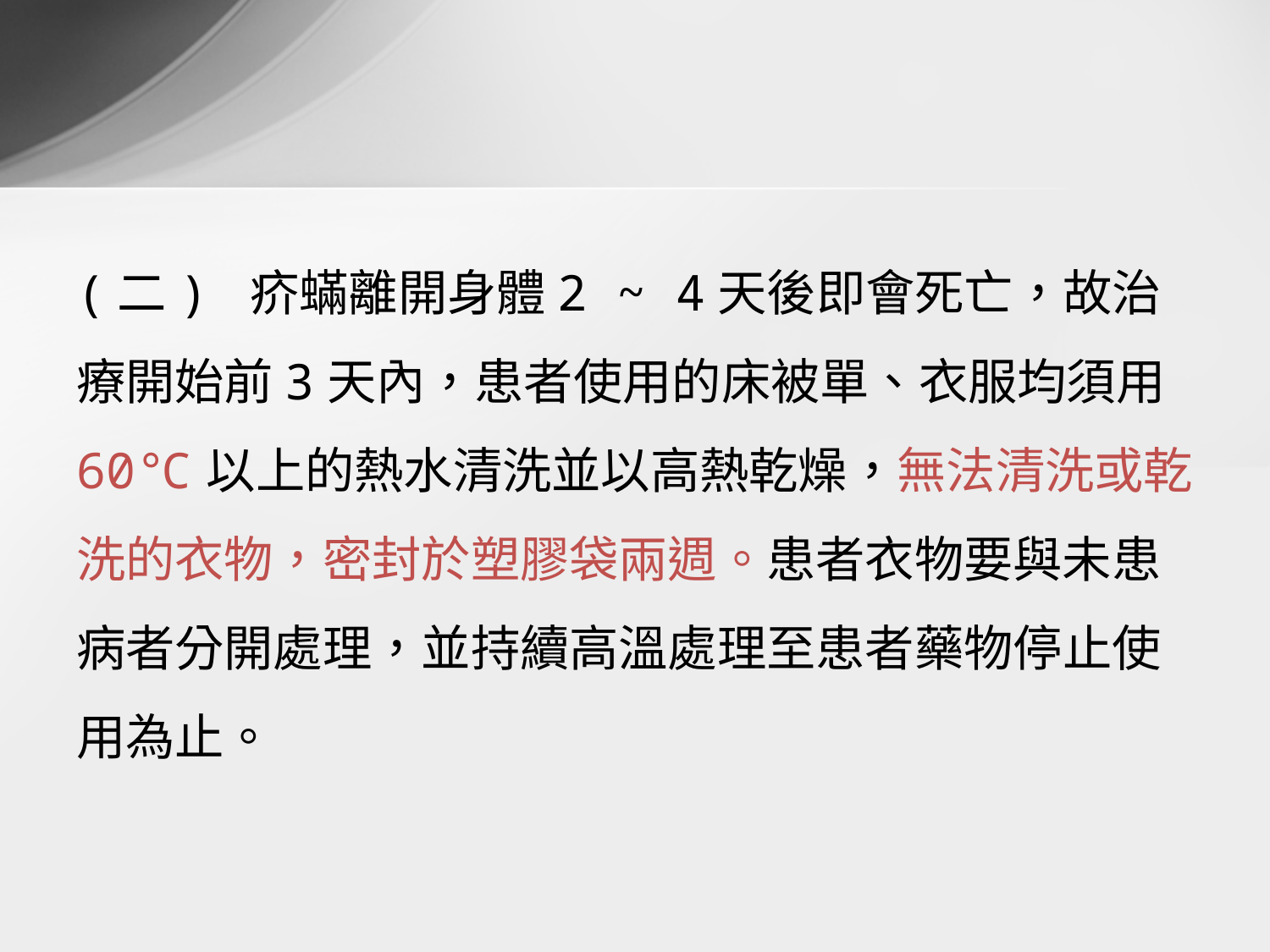

(二) 疥蟎離開身體2 ~ 4天後即會死亡，故治療開始前3天內，患者使用的床被單、衣服均須用60℃以上的熱水清洗並以高熱乾燥，無法清洗或乾洗的衣物，密封於塑膠袋兩週。患者衣物要與未患病者分開處理，並持續高溫處理至患者藥物停止使用為止。